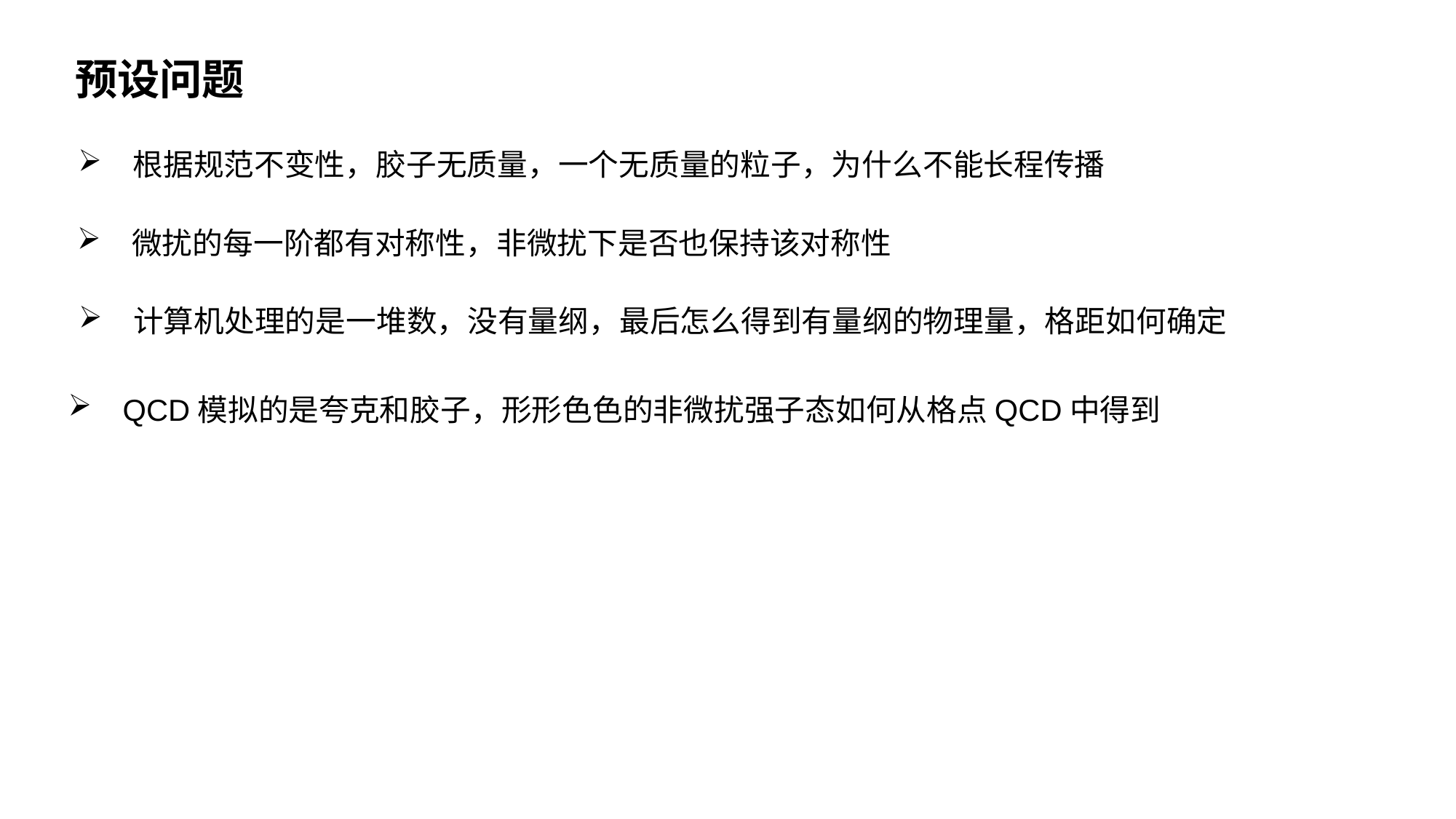

预设问题
根据规范不变性，胶子无质量，一个无质量的粒子，为什么不能长程传播
微扰的每一阶都有对称性，非微扰下是否也保持该对称性
计算机处理的是一堆数，没有量纲，最后怎么得到有量纲的物理量，格距如何确定
QCD模拟的是夸克和胶子，形形色色的非微扰强子态如何从格点QCD中得到